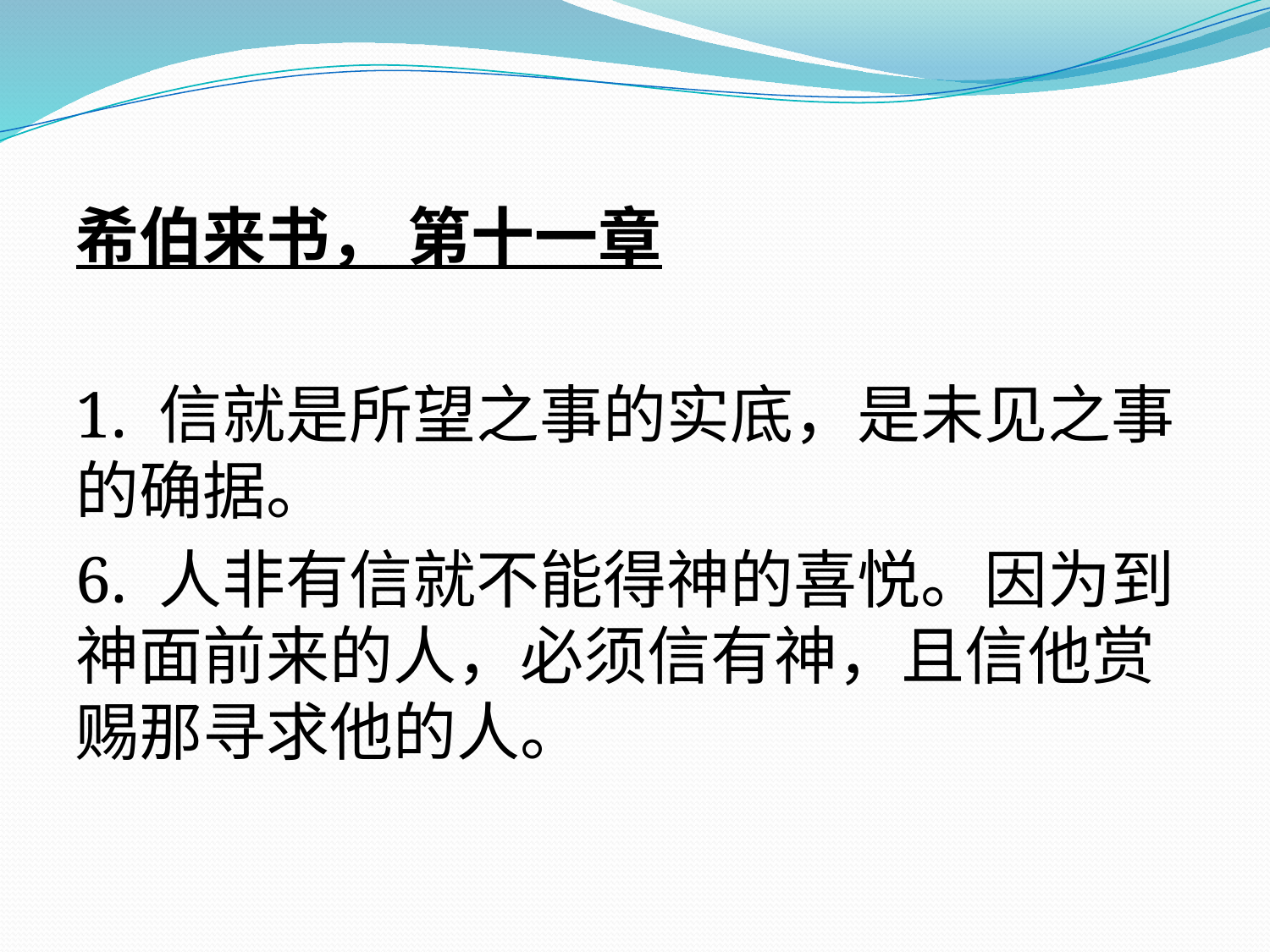

希伯来书， 第十一章

1. 信就是所望之事的实底，是未见之事的确据。
6. 人非有信就不能得神的喜悦。因为到神面前来的人，必须信有神，且信他赏赐那寻求他的人。